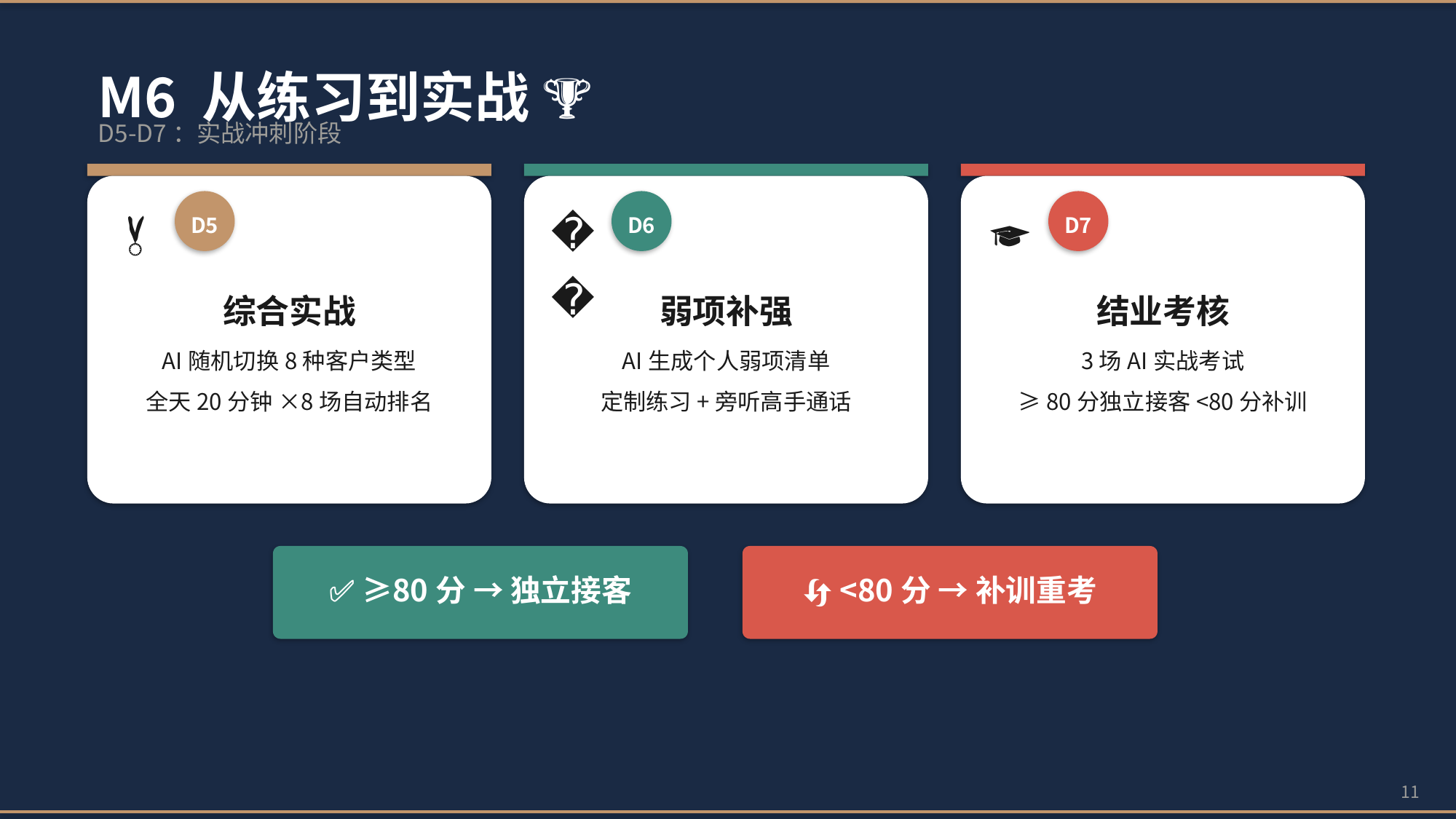

M6 从练习到实战 🏆
D5-D7：实战冲刺阶段

🏅
💪
🎓

D5
D6
D7
综合实战
弱项补强
结业考核
AI随机切换8种客户类型
全天20分钟×8场自动排名
AI生成个人弱项清单
定制练习+旁听高手通话
3场AI实战考试
≥80分独立接客<80分补训

✅ ≥80分 → 独立接客
🔄 <80分 → 补训重考
11